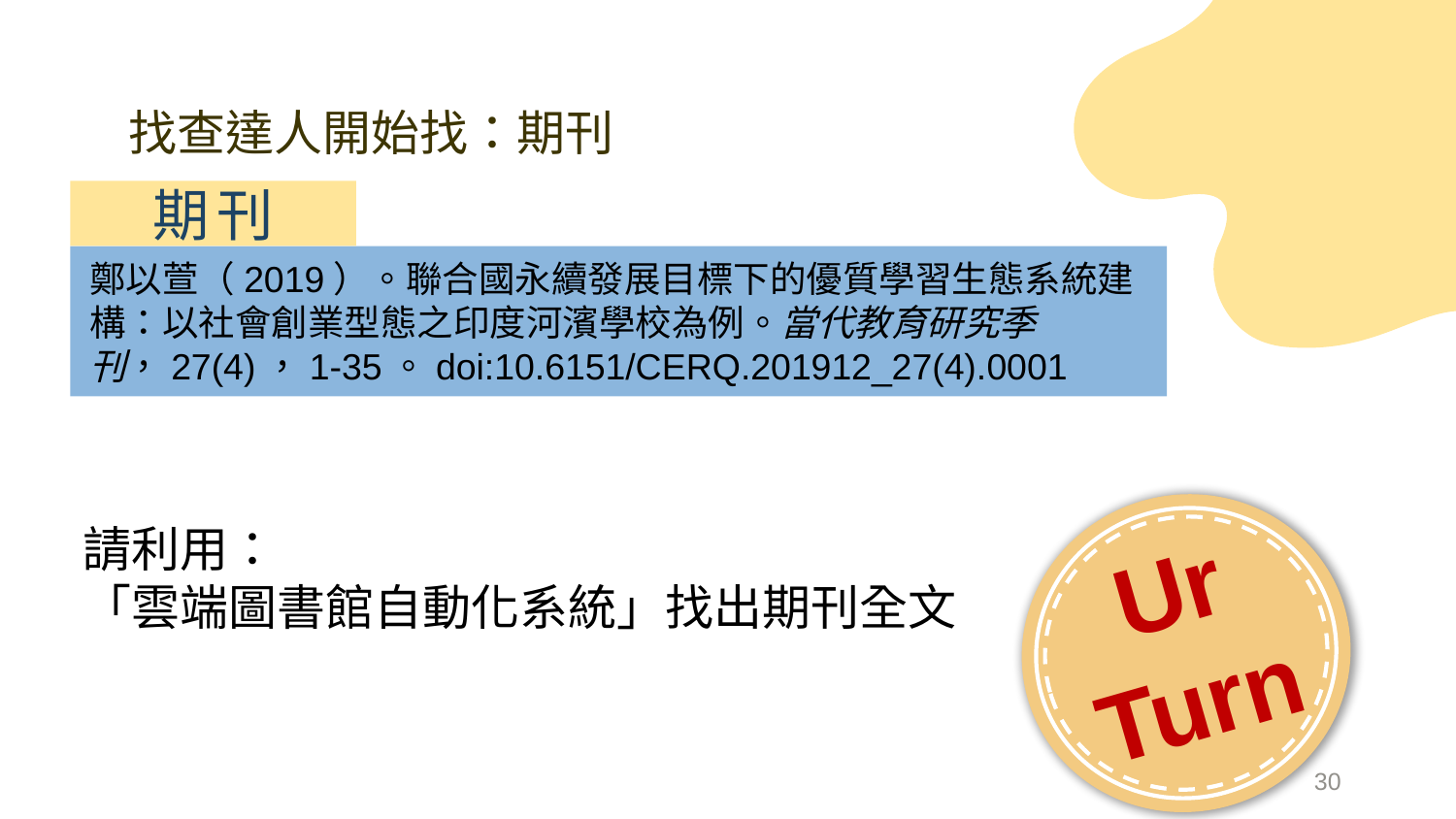

# 找查達人開始找：期刊
期刊
鄭以萱（2019）。聯合國永續發展目標下的優質學習生態系統建構：以社會創業型態之印度河濱學校為例。當代教育研究季刊，27(4)，1-35。doi:10.6151/CERQ.201912_27(4).0001

Ur
Turn
請利用：
「雲端圖書館自動化系統」找出期刊全文
30